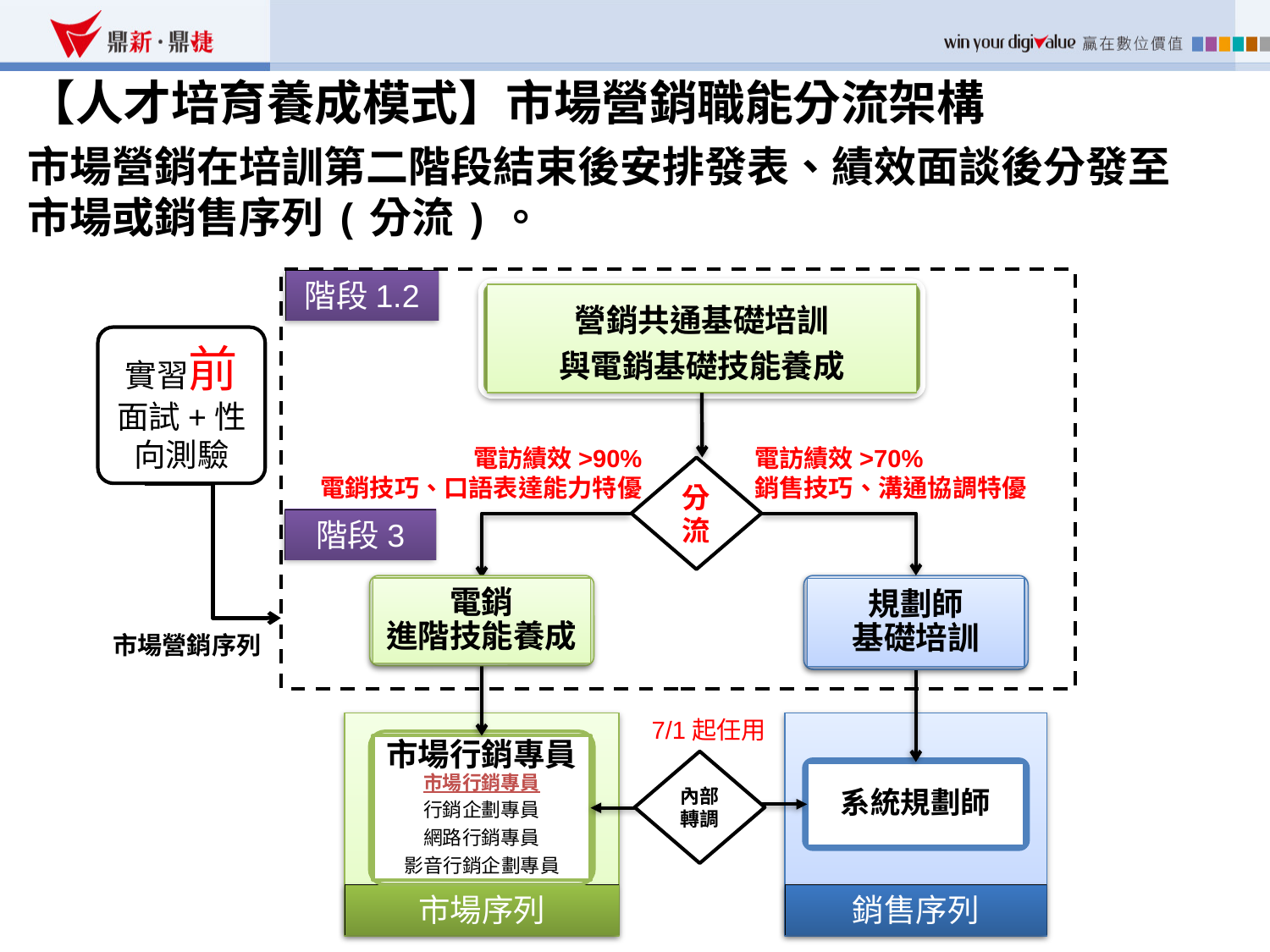

【人才培育養成模式】市場營銷職能分流架構
市場營銷在培訓第二階段結束後安排發表、績效面談後分發至
市場或銷售序列(分流)。

階段1.2

營銷共通基礎培訓
與電銷基礎技能養成
實習前面試+性向測驗

電訪績效>90%
電銷技巧、口語表達能力特優
電訪績效>70%
銷售技巧、溝通協調特優
分流
階段3

電銷
進階技能養成

規劃師
基礎培訓
市場營銷序列

市場行銷專員
市場行銷專員
行銷企劃專員
網路行銷專員
影音行銷企劃專員
市場序列

系統規劃師
銷售序列
7/1起任用
內部轉調